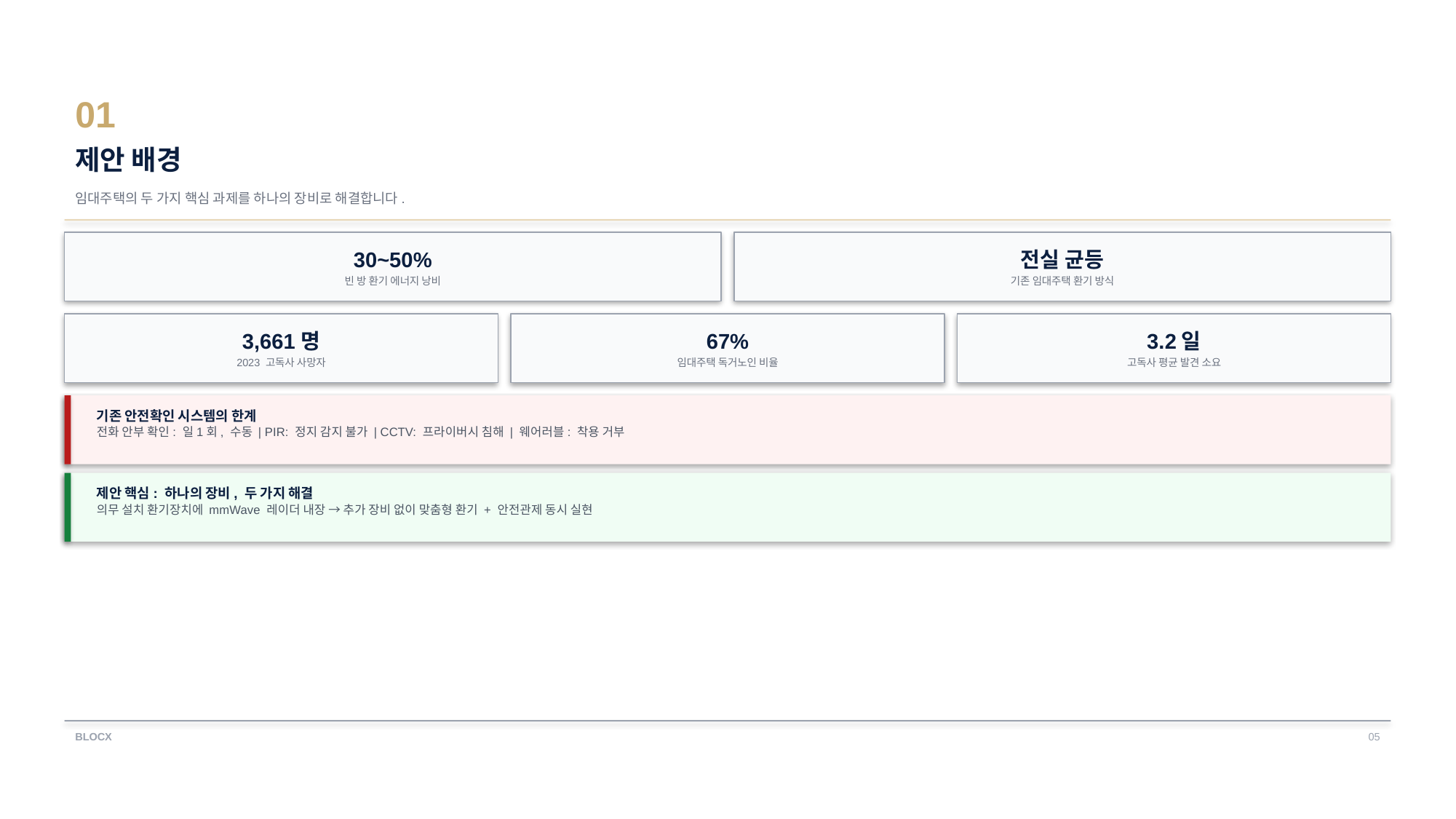

01
제안 배경
임대주택의 두 가지 핵심 과제를 하나의 장비로 해결합니다.

30~50%
전실 균등
빈 방 환기 에너지 낭비
기존 임대주택 환기 방식

3,661명
67%
3.2일
2023 고독사 사망자
임대주택 독거노인 비율
고독사 평균 발견 소요

기존 안전확인 시스템의 한계
전화 안부 확인: 일1회, 수동 | PIR: 정지 감지 불가 | CCTV: 프라이버시 침해 | 웨어러블: 착용 거부

제안 핵심: 하나의 장비, 두 가지 해결
의무 설치 환기장치에 mmWave 레이더 내장 → 추가 장비 없이 맞춤형 환기 + 안전관제 동시 실현

BLOCX
05